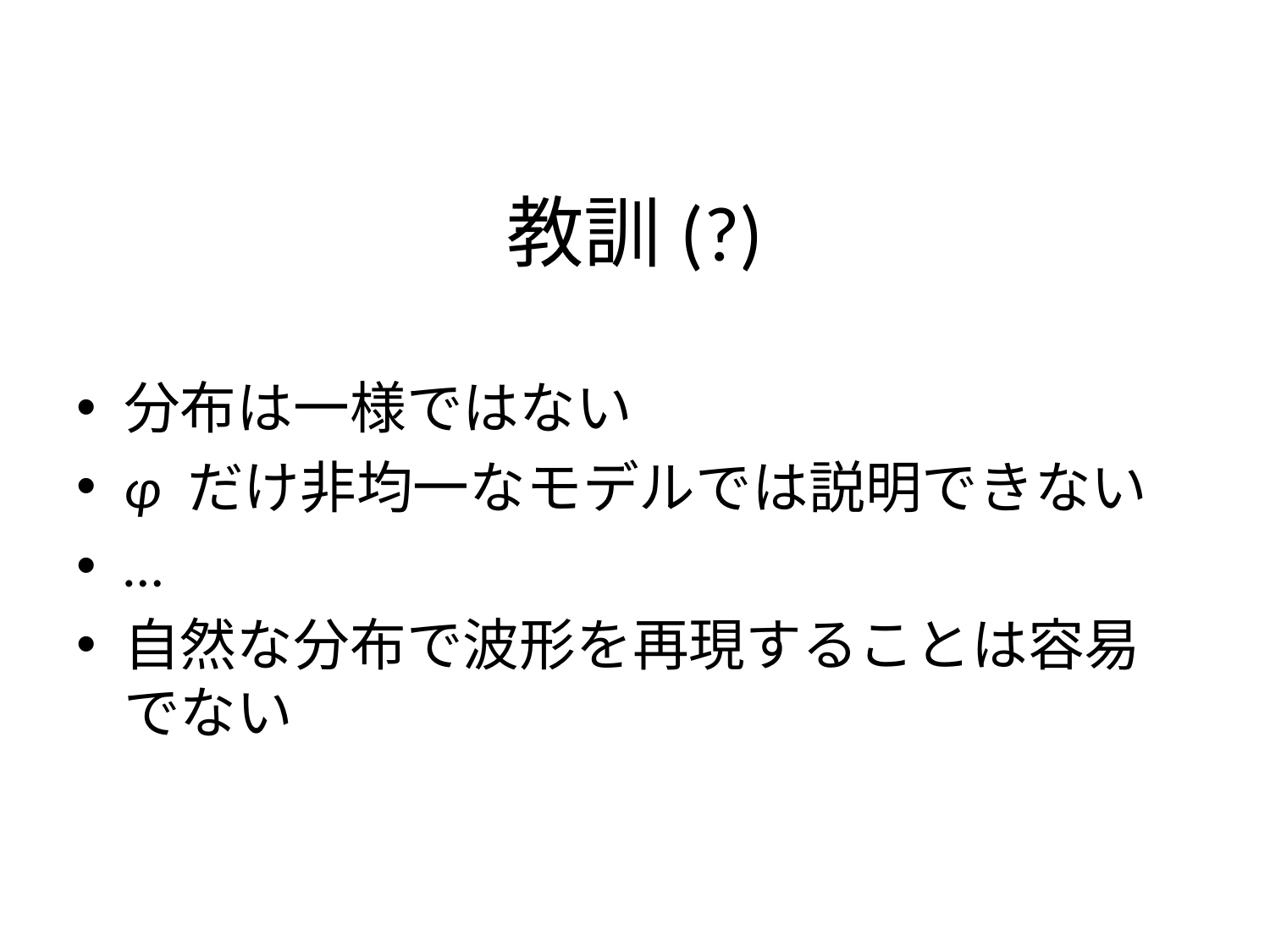

# 教訓(?)
分布は一様ではない
φ だけ非均一なモデルでは説明できない
…
自然な分布で波形を再現することは容易でない